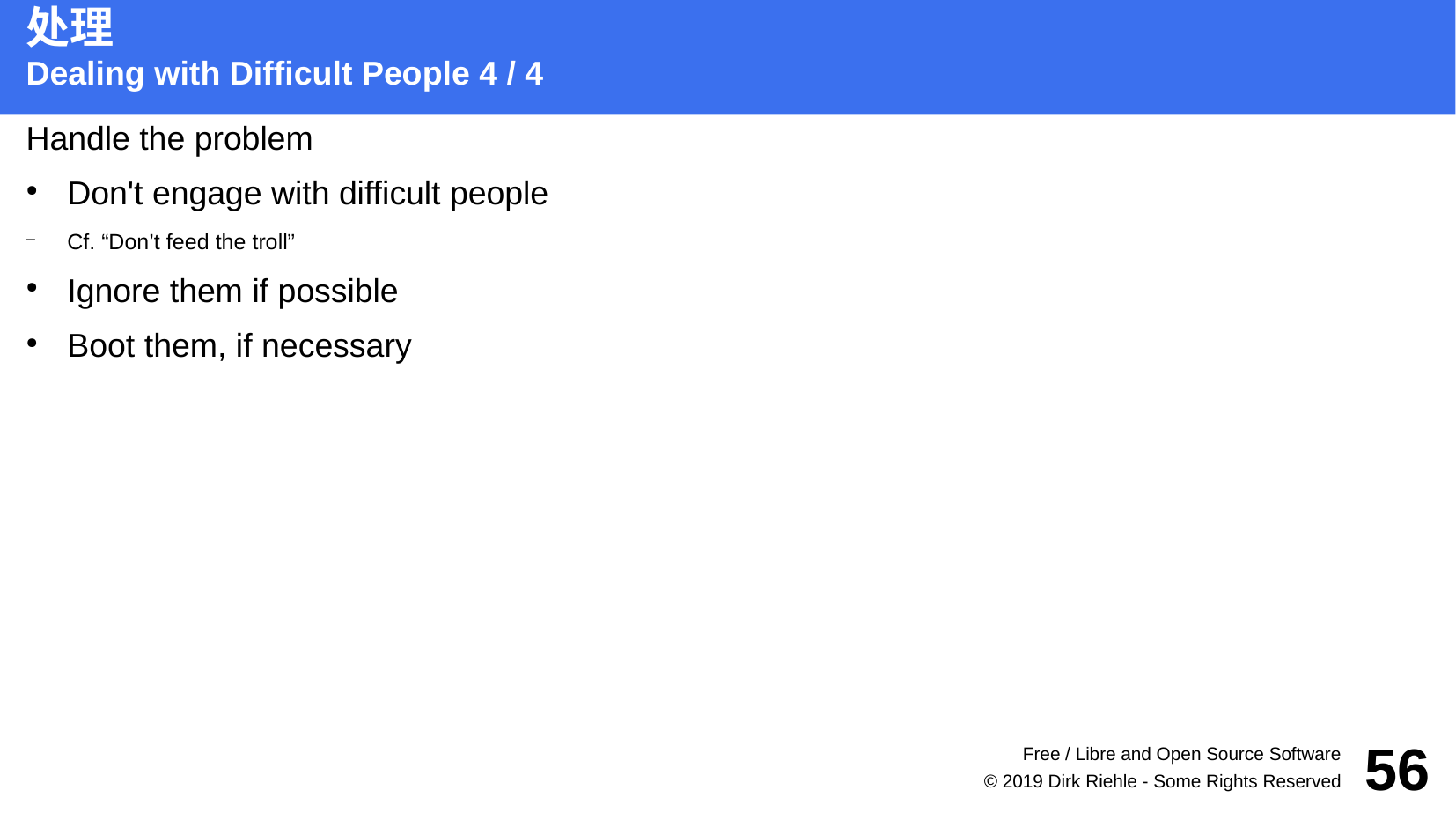

Handle the problem
Don't engage with difficult people
Cf. “Don’t feed the troll”
Ignore them if possible
Boot them, if necessary

处理
Dealing with Difficult People 4 / 4
Free / Libre and Open Source Software
56
© 2019 Dirk Riehle - Some Rights Reserved